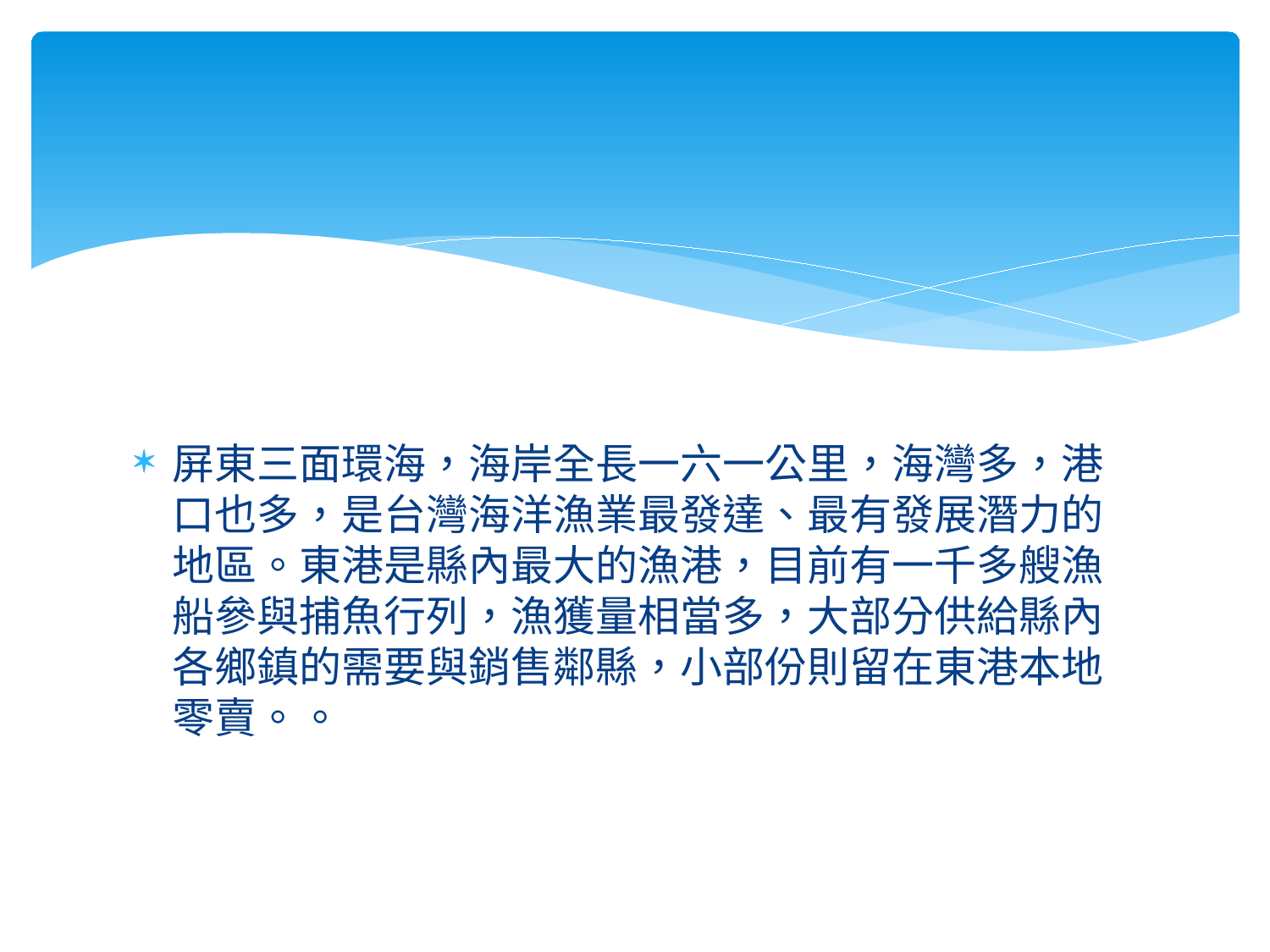

#

屏東三面環海，海岸全長一六一公里，海灣多，港口也多，是台灣海洋漁業最發達、最有發展潛力的地區。東港是縣內最大的漁港，目前有一千多艘漁船參與捕魚行列，漁獲量相當多，大部分供給縣內各鄉鎮的需要與銷售鄰縣，小部份則留在東港本地零賣。。